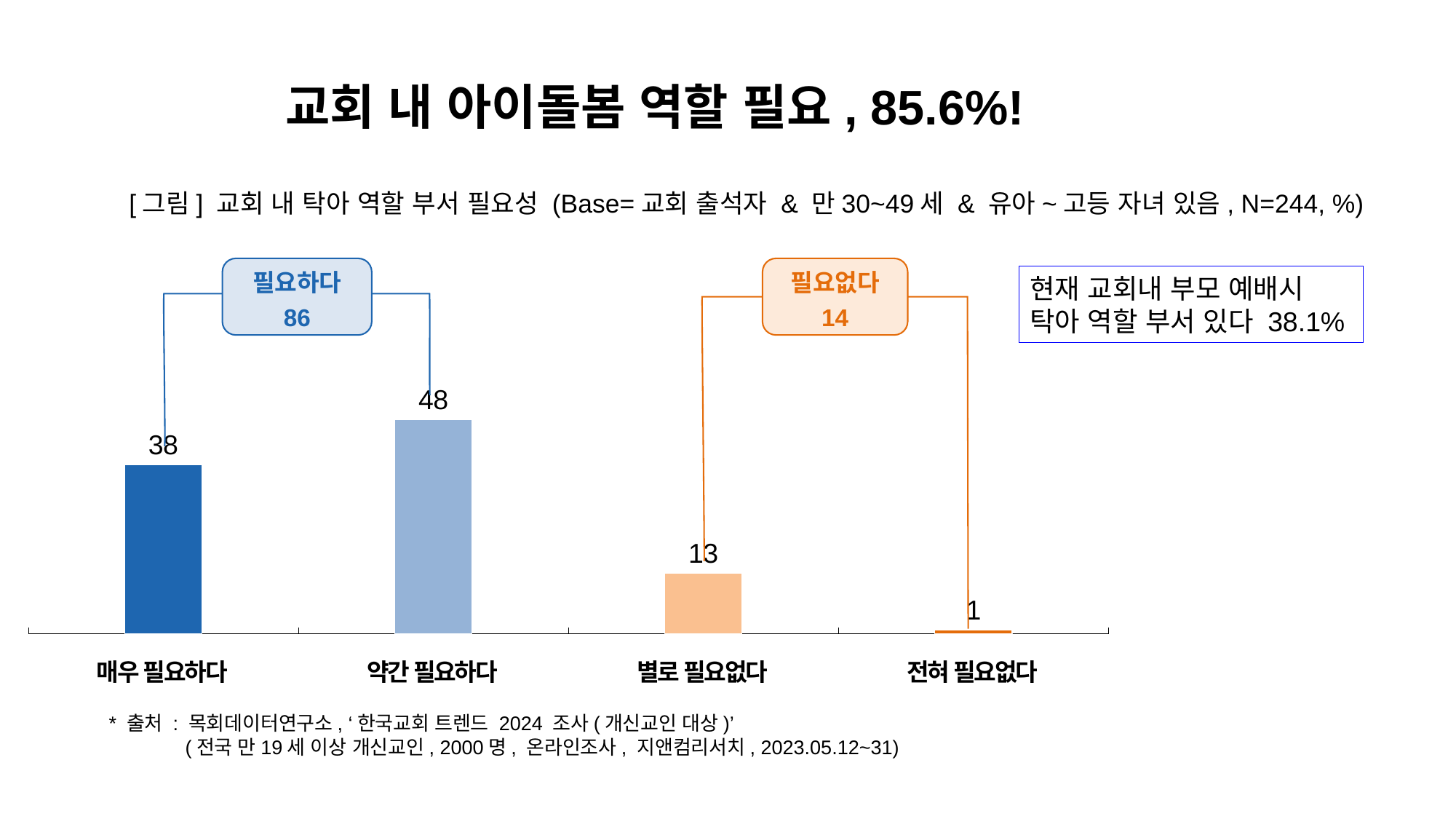

교회 내 아이돌봄 역할 필요, 85.6%!
[그림] 교회 내 탁아 역할 부서 필요성 (Base=교회 출석자 & 만30~49세 & 유아~고등 자녀 있음, N=244, %)
필요하다
86
필요없다
14
현재 교회내 부모 예배시
탁아 역할 부서 있다 38.1%

### Chart

| Category | 개신교인 |
|---|---|

| 매우 필요하다 | 약간 필요하다 | 별로 필요없다 | 전혀 필요없다 |
| --- | --- | --- | --- |
* 출처 : 목회데이터연구소, ‘한국교회 트렌드 2024 조사(개신교인 대상)’
              (전국 만19세 이상 개신교인, 2000명, 온라인조사, 지앤컴리서치, 2023.05.12~31)